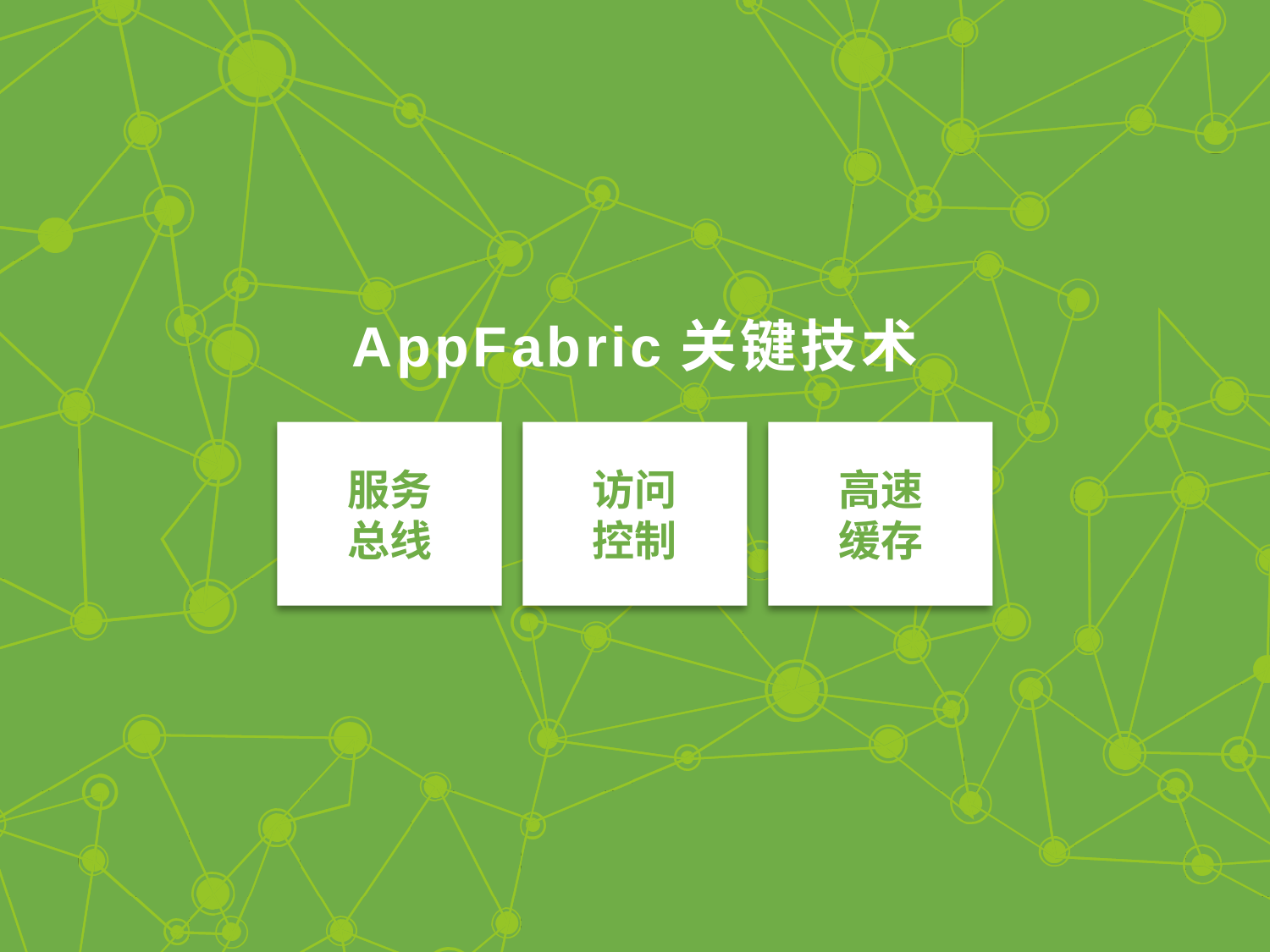

AppFabric关键技术
服务
总线
访问
控制
高速
缓存